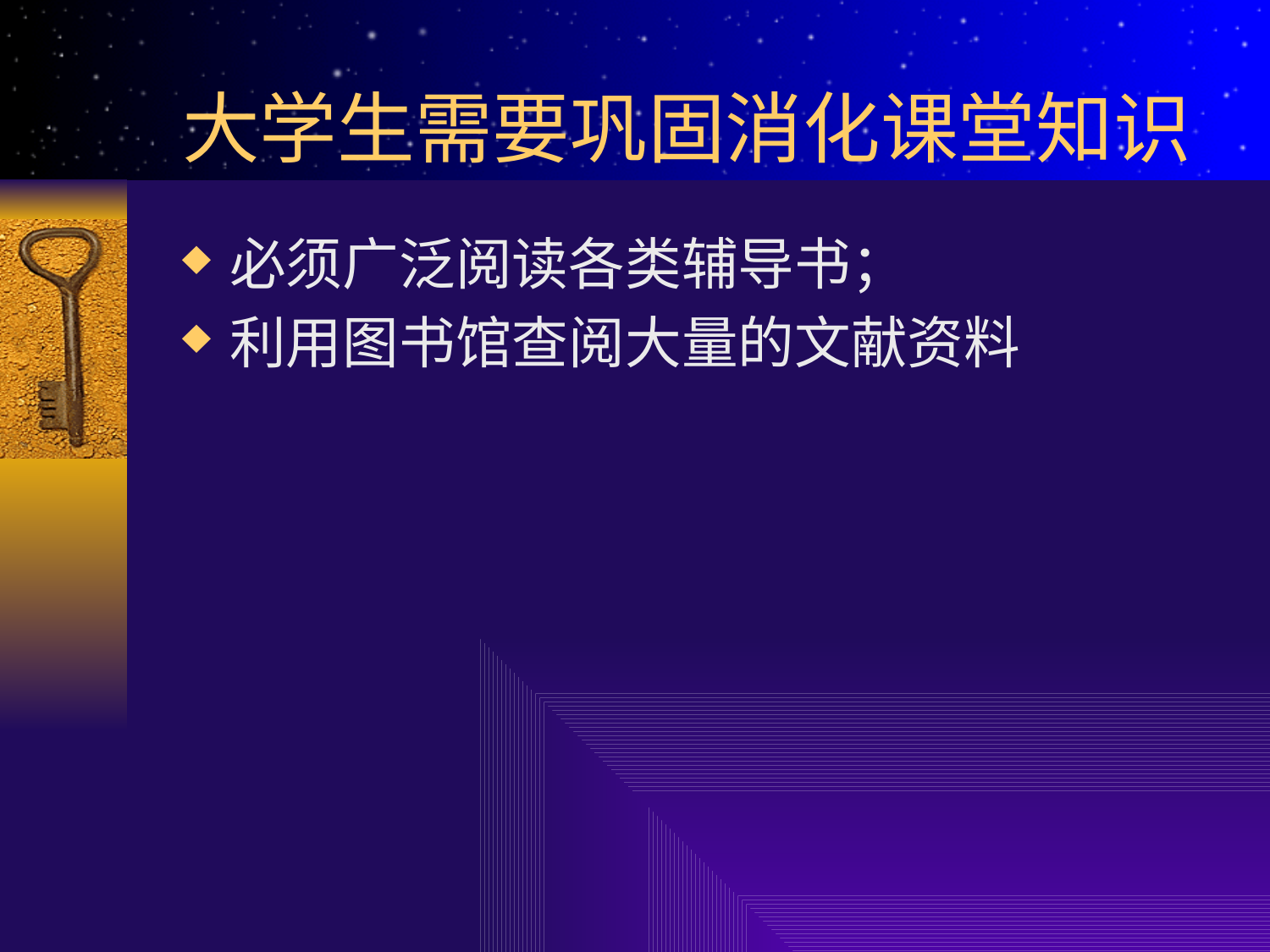

# 大学生需要巩固消化课堂知识
必须广泛阅读各类辅导书；
利用图书馆查阅大量的文献资料